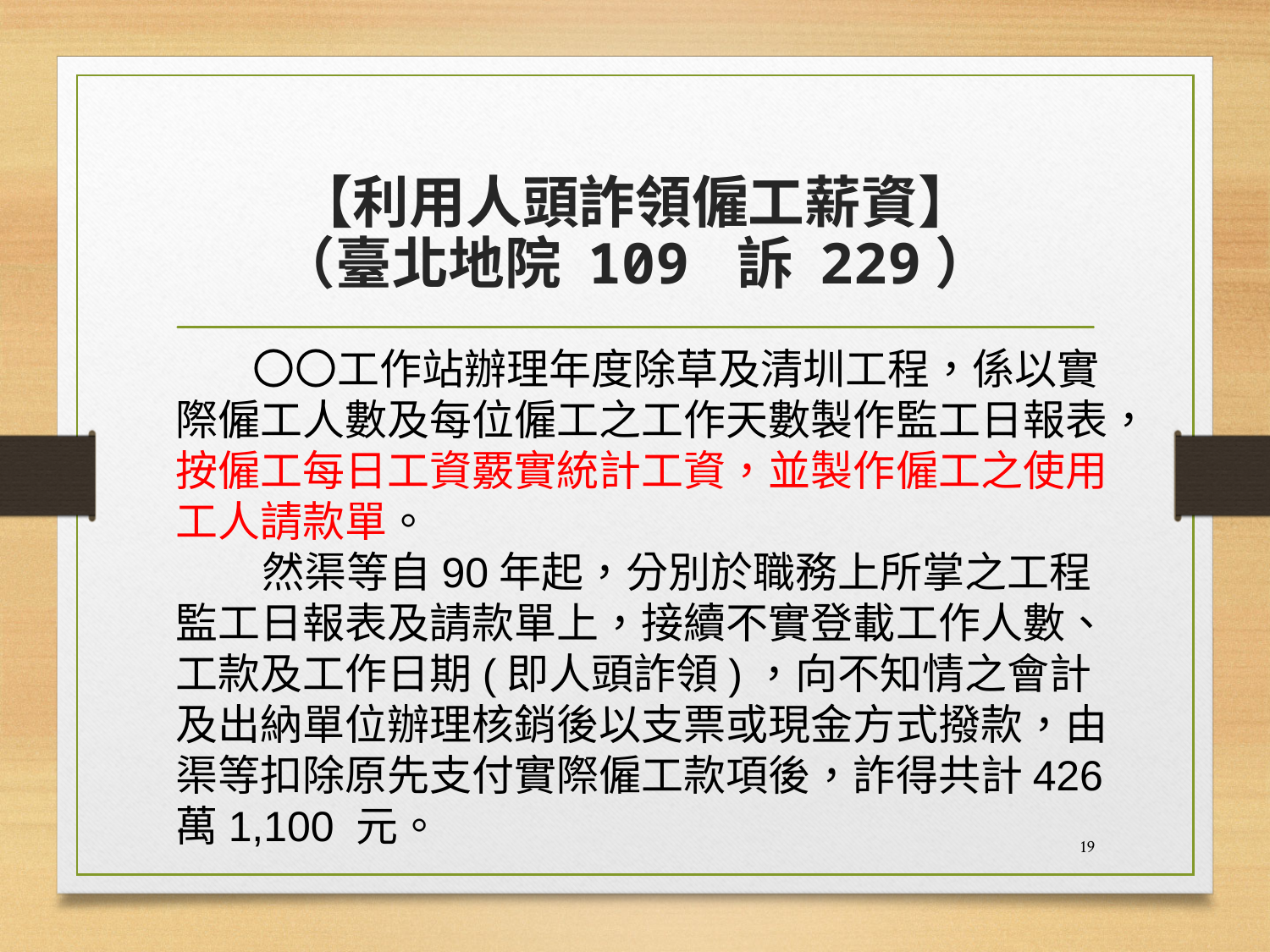

# 【利用人頭詐領僱工薪資】 （臺北地院 109 訴 229）
       〇〇工作站辦理年度除草及清圳工程，係以實際僱工人數及每位僱工之工作天數製作監工日報表，按僱工每日工資覈實統計工資，並製作僱工之使用工人請款單。
        然渠等自90年起，分別於職務上所掌之工程監工日報表及請款單上，接續不實登載工作人數、工款及工作日期(即人頭詐領)，向不知情之會計及出納單位辦理核銷後以支票或現金方式撥款，由渠等扣除原先支付實際僱工款項後，詐得共計426 萬1,100 元。
19